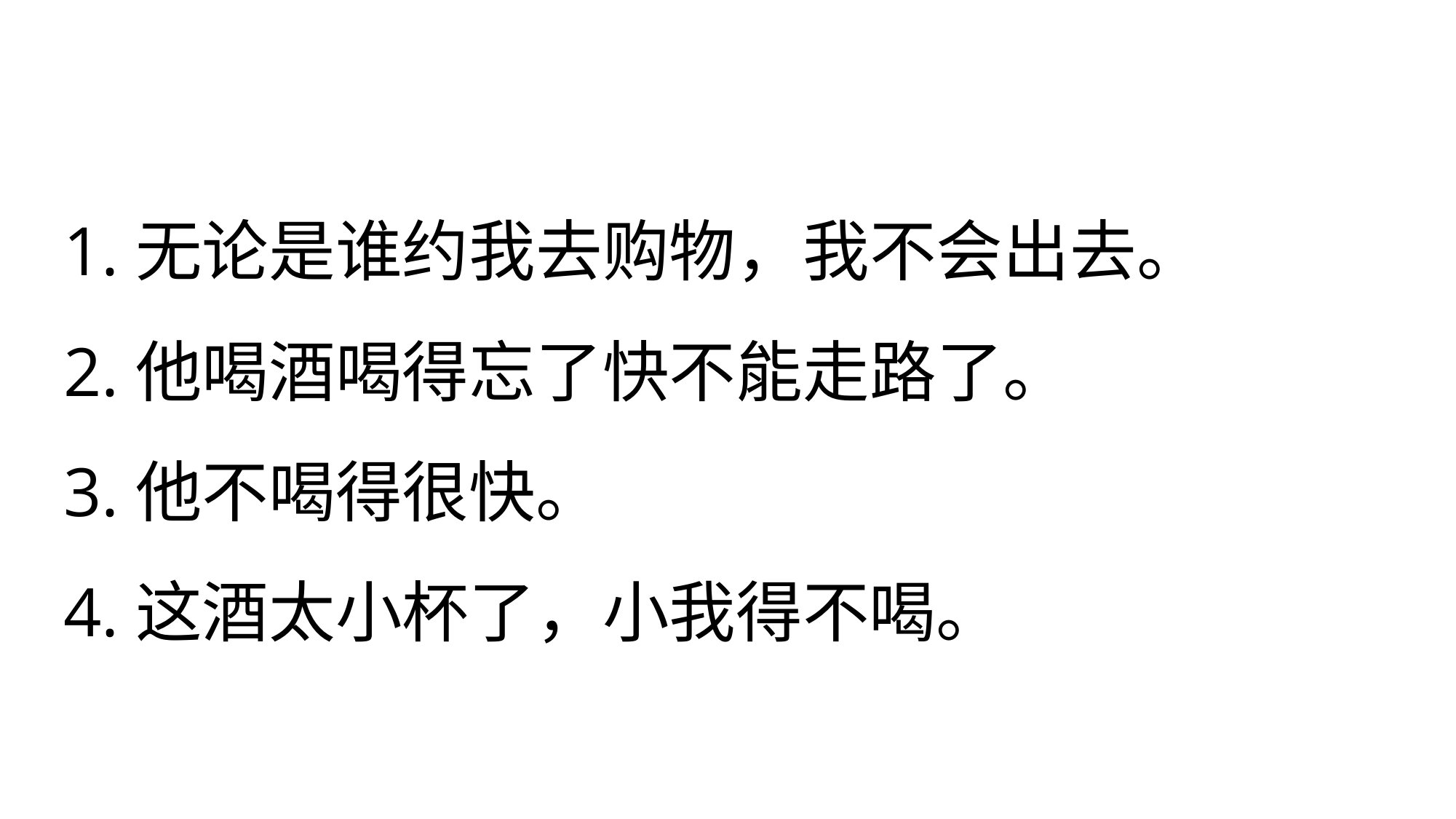

# 1.无论是谁约我去购物，我不会出去。 2.他喝酒喝得忘了快不能走路了。 3.他不喝得很快。 4.这酒太小杯了，小我得不喝。